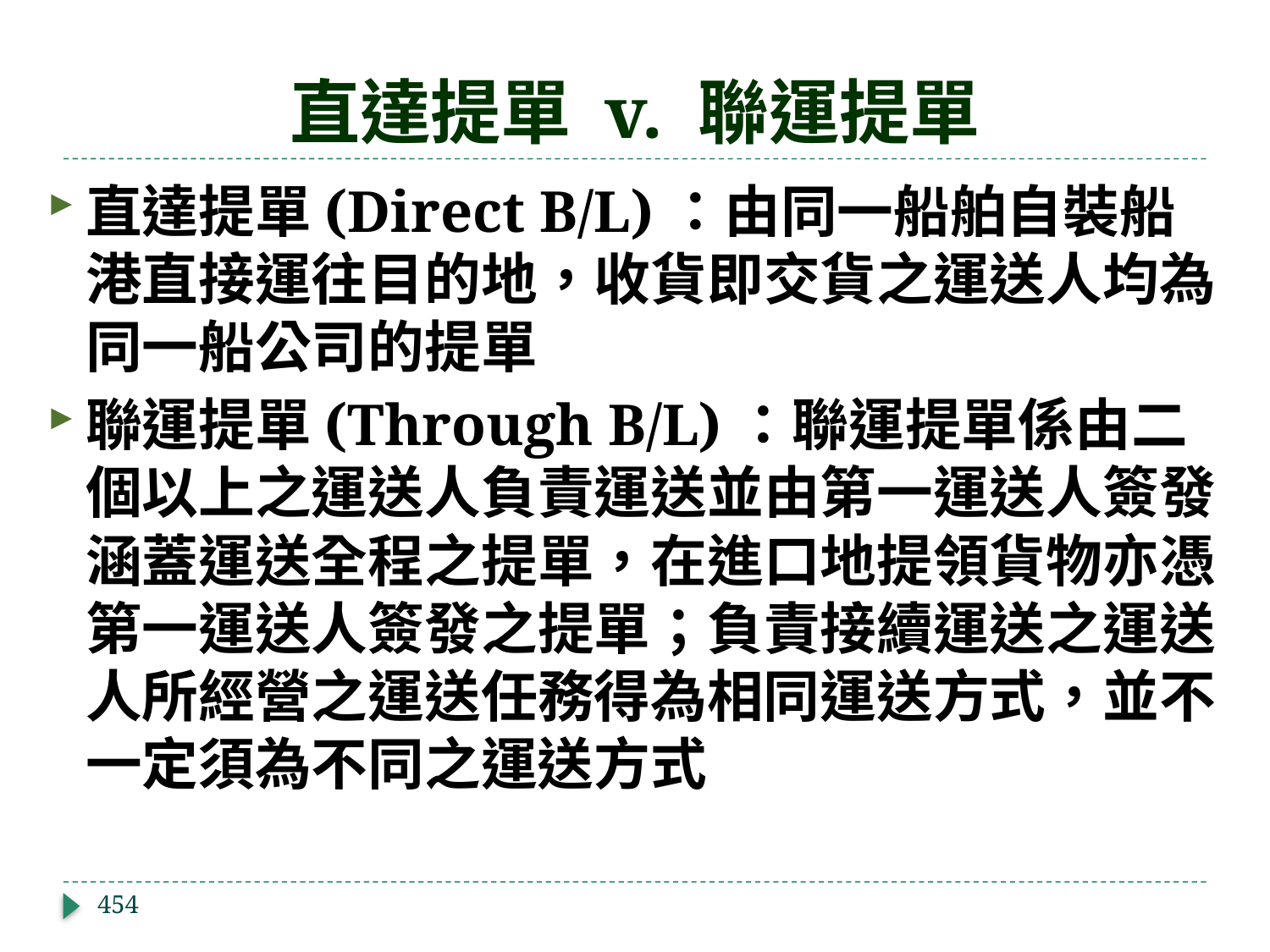

# 直達提單 v. 聯運提單
直達提單(Direct B/L)：由同一船舶自裝船港直接運往目的地，收貨即交貨之運送人均為同一船公司的提單
聯運提單(Through B/L)：聯運提單係由二個以上之運送人負責運送並由第一運送人簽發涵蓋運送全程之提單，在進口地提領貨物亦憑第一運送人簽發之提單；負責接續運送之運送人所經營之運送任務得為相同運送方式，並不一定須為不同之運送方式
454